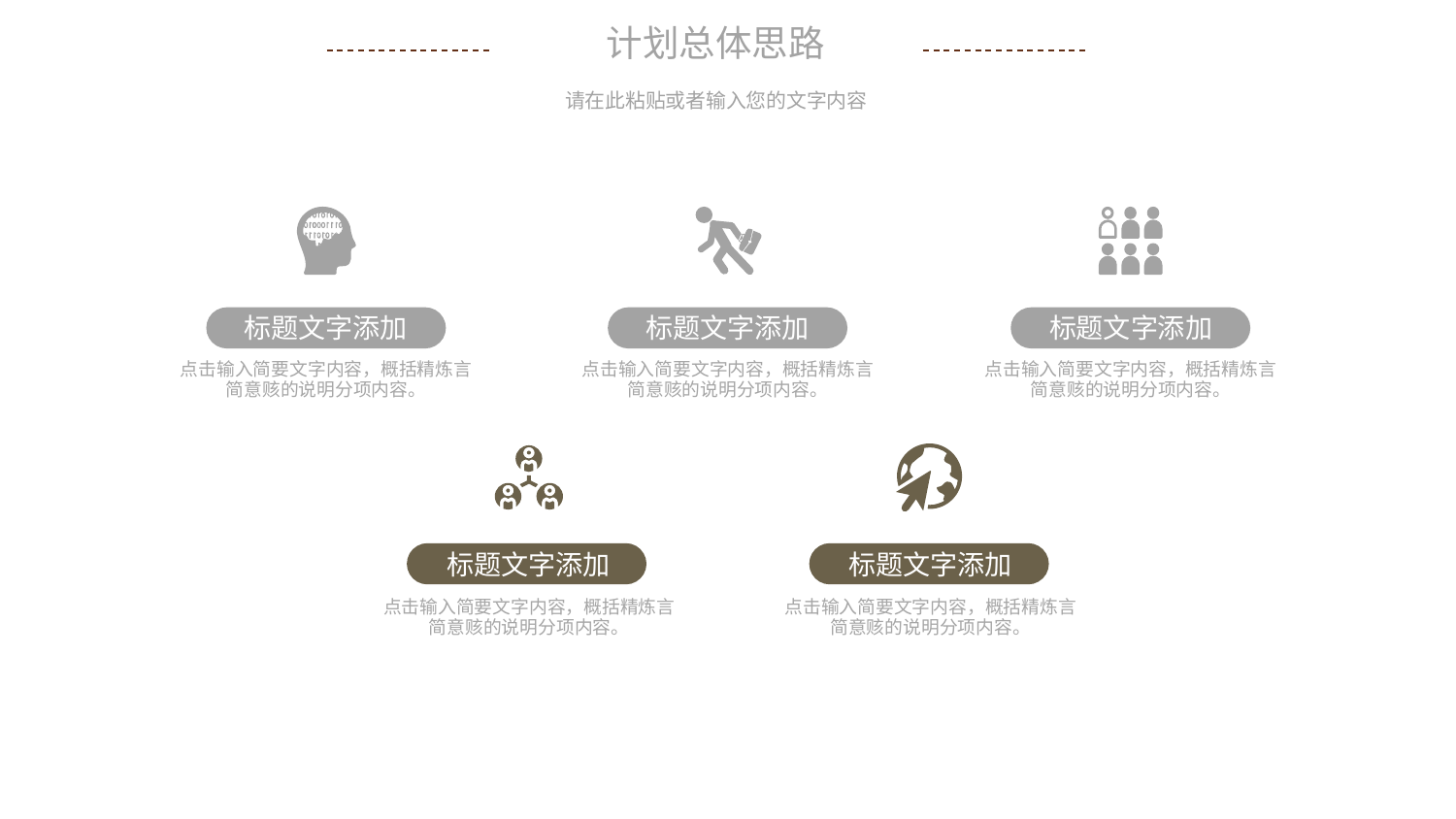

计划总体思路
请在此粘贴或者输入您的文字内容

标题文字添加
标题文字添加
标题文字添加
点击输入简要文字内容，概括精炼言简意赅的说明分项内容。
点击输入简要文字内容，概括精炼言简意赅的说明分项内容。
点击输入简要文字内容，概括精炼言简意赅的说明分项内容。

标题文字添加
标题文字添加

点击输入简要文字内容，概括精炼言简意赅的说明分项内容。
点击输入简要文字内容，概括精炼言简意赅的说明分项内容。